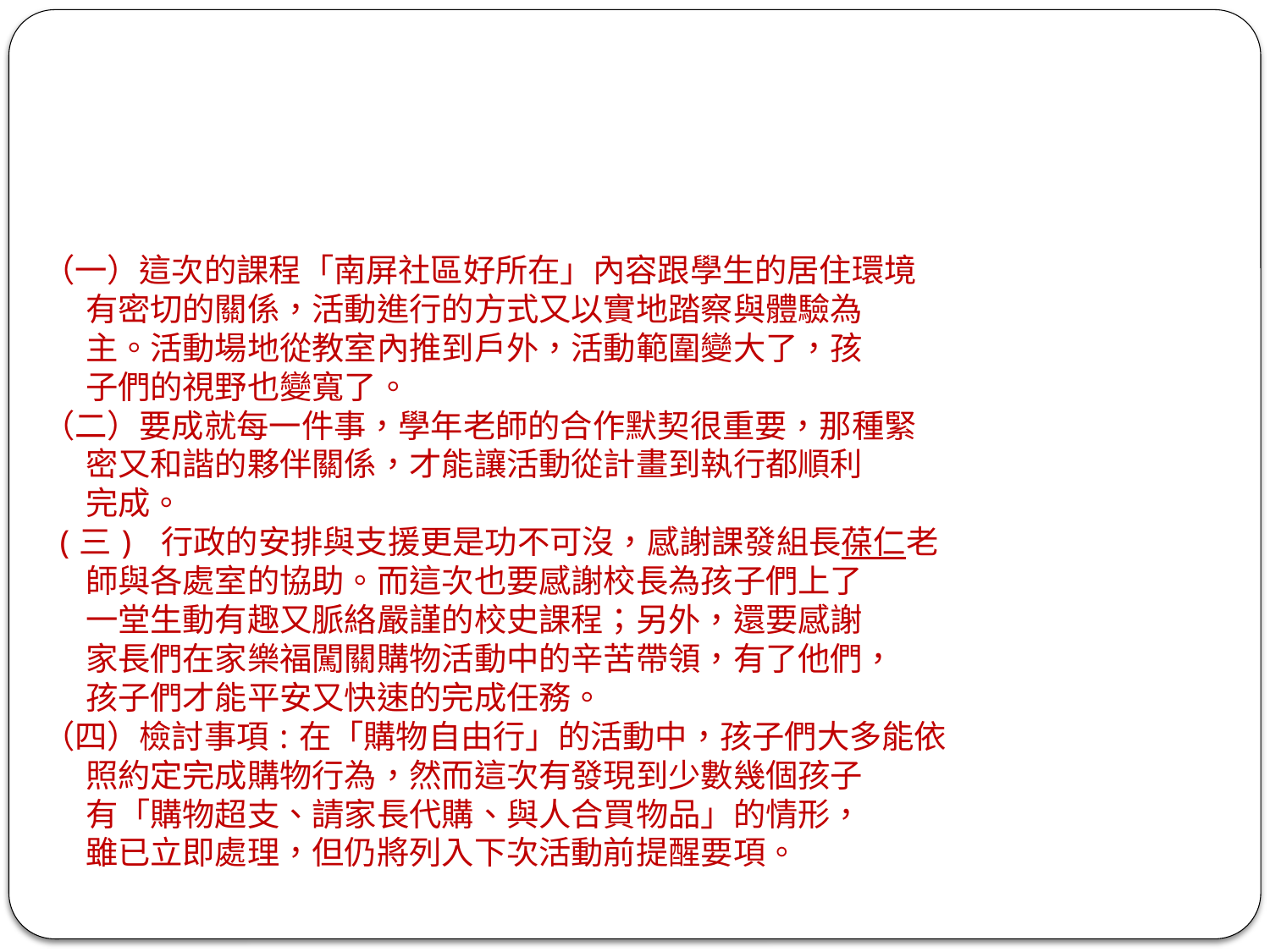

# （一）這次的課程「南屏社區好所在」內容跟學生的居住環境 有密切的關係，活動進行的方式又以實地踏察與體驗為 主。活動場地從教室內推到戶外，活動範圍變大了，孩 子們的視野也變寬了。 （二）要成就每一件事，學年老師的合作默契很重要，那種緊 密又和諧的夥伴關係，才能讓活動從計畫到執行都順利 完成。 (三) 行政的安排與支援更是功不可沒，感謝課發組長葆仁老 師與各處室的協助。而這次也要感謝校長為孩子們上了 一堂生動有趣又脈絡嚴謹的校史課程；另外，還要感謝 家長們在家樂福闖關購物活動中的辛苦帶領，有了他們， 孩子們才能平安又快速的完成任務。 （四）檢討事項:在「購物自由行」的活動中，孩子們大多能依 照約定完成購物行為，然而這次有發現到少數幾個孩子 有「購物超支、請家長代購、與人合買物品」的情形， 雖已立即處理，但仍將列入下次活動前提醒要項。